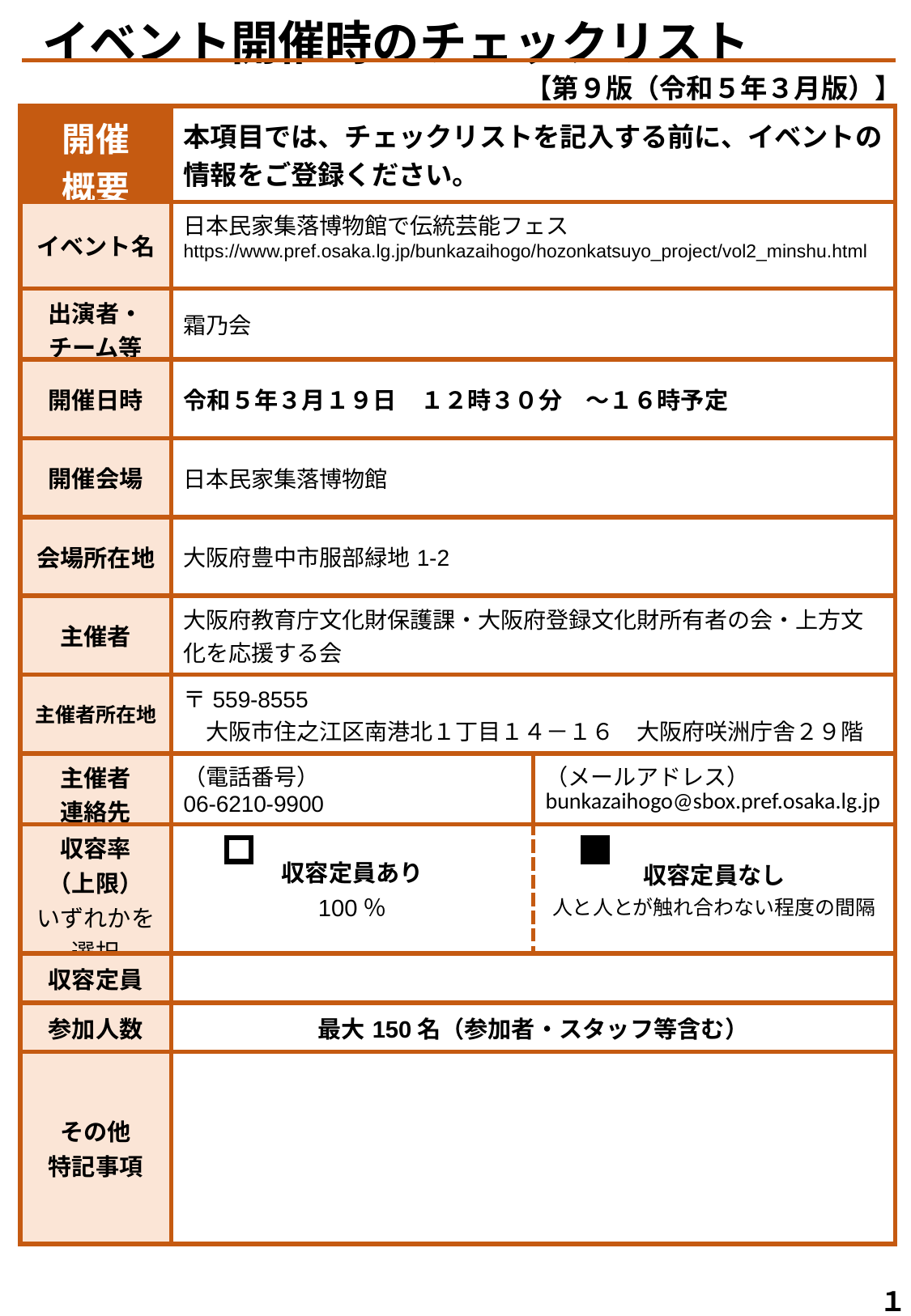

イベント開催時のチェックリスト
【第９版（令和５年３月版）】
| 開催 概要 | 本項目では、チェックリストを記入する前に、イベントの情報をご登録ください。 |  |
| --- | --- | --- |
| イベント名 | 日本民家集落博物館で伝統芸能フェス https://www.pref.osaka.lg.jp/bunkazaihogo/hozonkatsuyo\_project/vol2\_minshu.html |  |
| 出演者・ チーム等 | 霜乃会 |  |
| 開催日時 | 令和５年３月１９日　１２時３０分　～１６時予定 |  |
| 開催会場 | 日本民家集落博物館 |  |
| 会場所在地 | 大阪府豊中市服部緑地1-2 |  |
| 主催者 | 大阪府教育庁文化財保護課・大阪府登録文化財所有者の会・上方文化を応援する会 |  |
| 主催者所在地 | 〒559-8555 　大阪市住之江区南港北１丁目１４－１６　大阪府咲洲庁舎２９階 |  |
| 主催者 連絡先 | （電話番号） 06-6210-9900 | （メールアドレス） bunkazaihogo@sbox.pref.osaka.lg.jp |
| 収容率 （上限） いずれかを選択 | 収容定員あり 100％ | 収容定員なし 人と人とが触れ合わない程度の間隔 |
| 収容定員 |  |  |
| 参加人数 | 最大150名（参加者・スタッフ等含む） |  |
| その他 特記事項 |  |  |

１